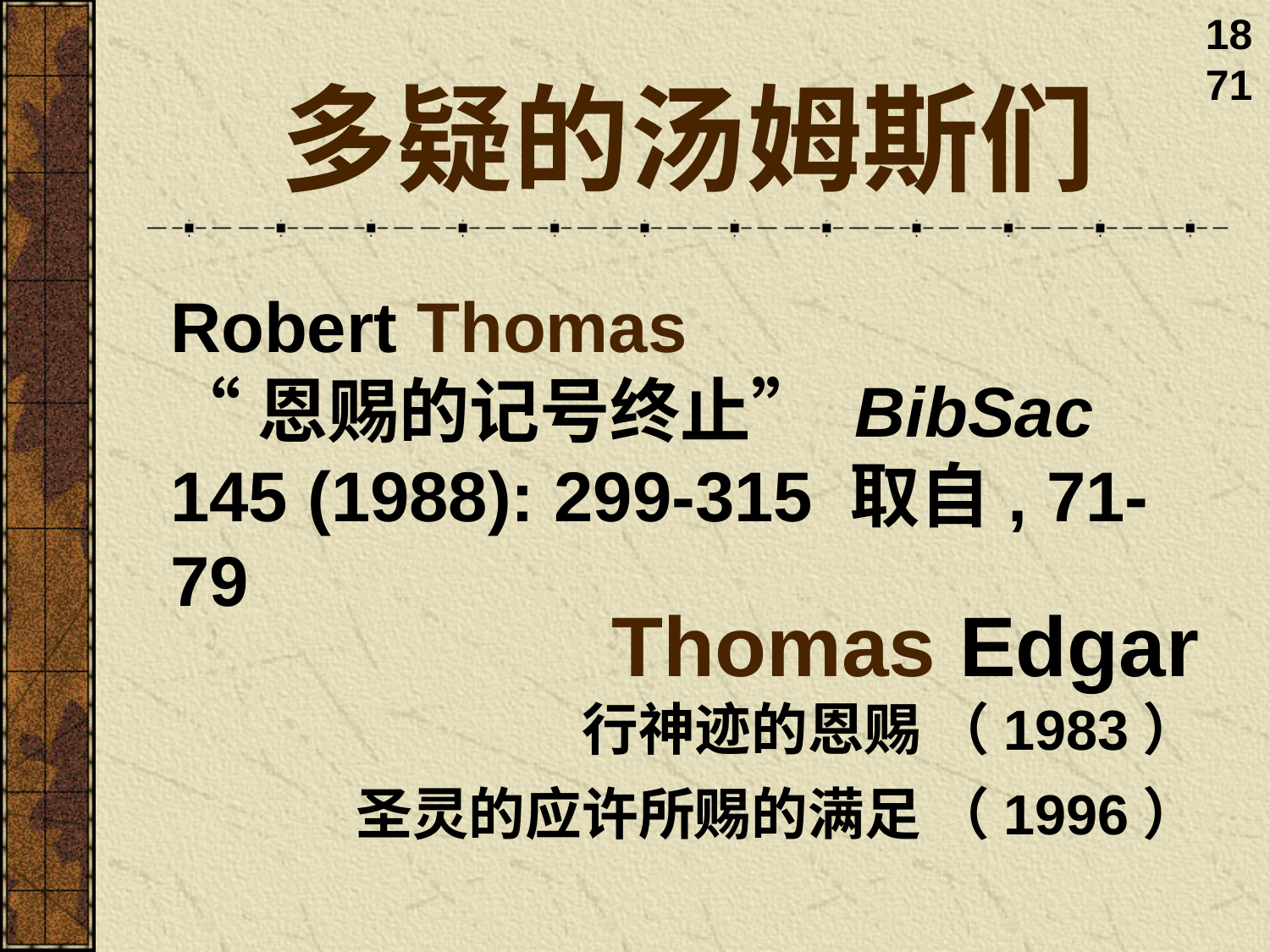

18
71
多疑的汤姆斯们
Robert Thomas
“恩赐的记号终止” BibSac 145 (1988): 299-315 取自, 71-79

Thomas Edgar
行神迹的恩赐 （1983）
圣灵的应许所赐的满足 （1996）